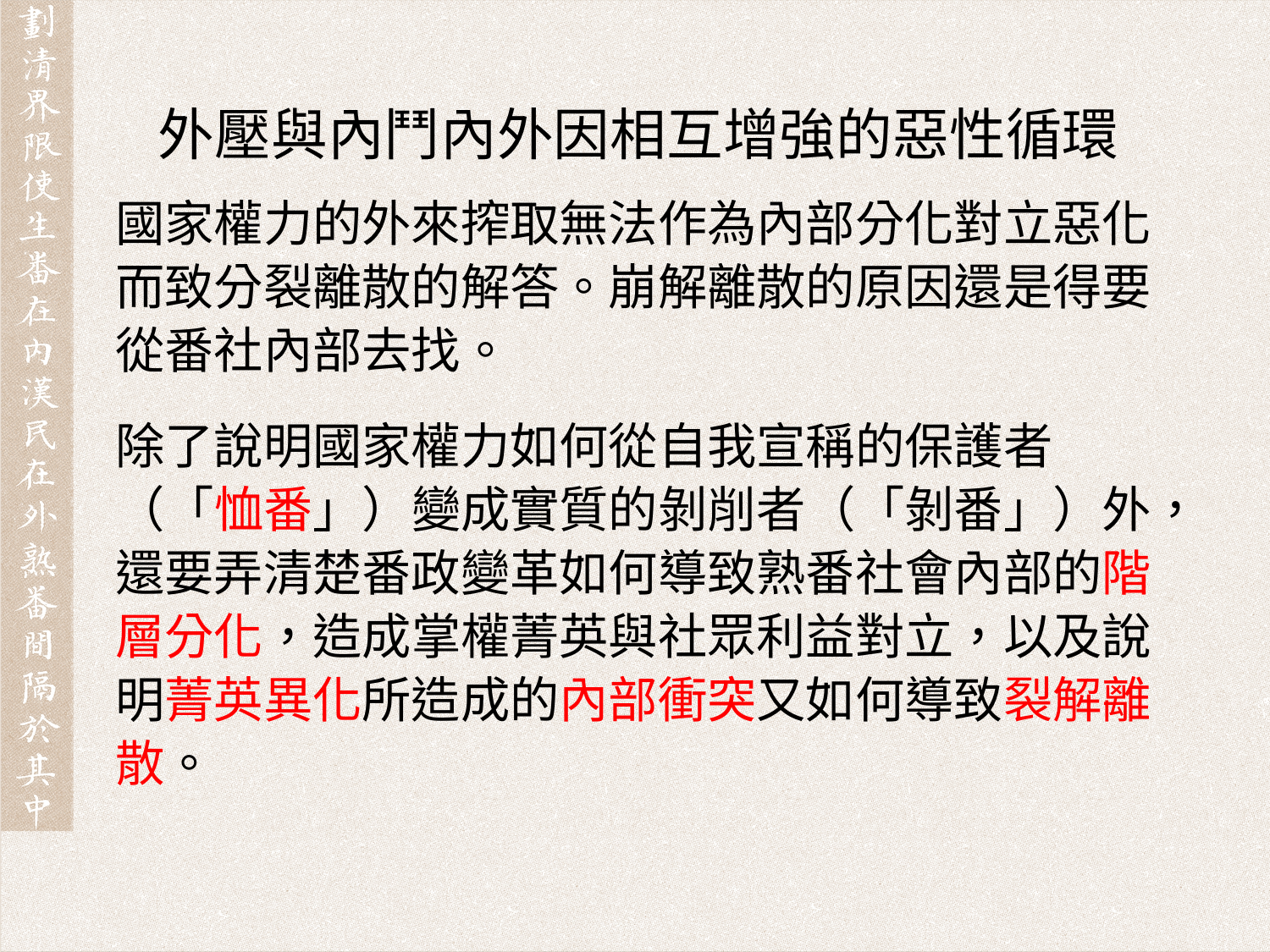

外壓與內鬥內外因相互增強的惡性循環
國家權力的外來搾取無法作為內部分化對立惡化而致分裂離散的解答。崩解離散的原因還是得要從番社內部去找。
除了說明國家權力如何從自我宣稱的保護者（「恤番」）變成實質的剝削者（「剝番」）外，還要弄清楚番政變革如何導致熟番社會內部的階層分化，造成掌權菁英與社眾利益對立，以及說明菁英異化所造成的內部衝突又如何導致裂解離散。